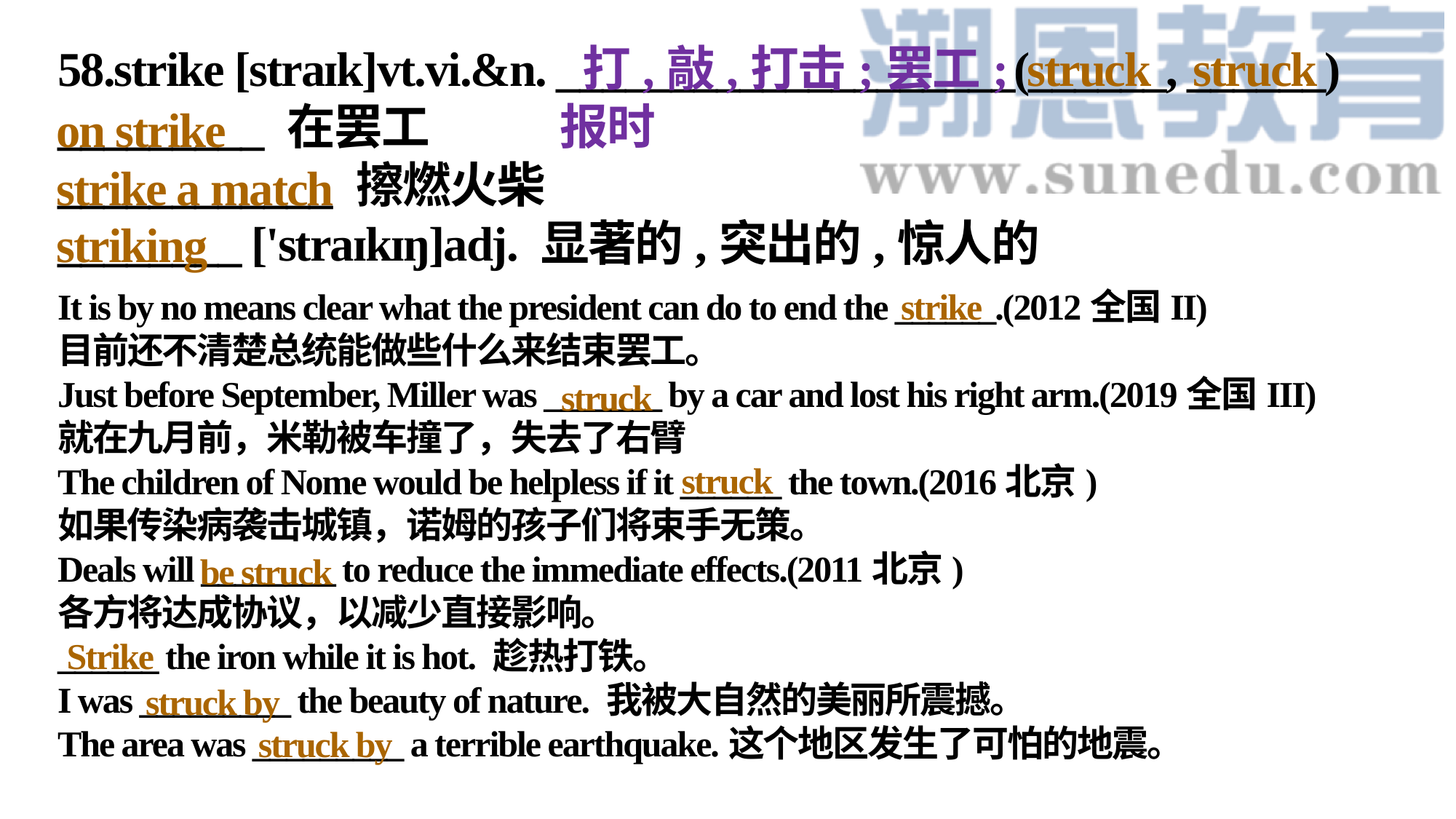

58.strike [straɪk]vt.vi.&n. ____________________(______, ______)
_________ 在罢工
____________ 擦燃火柴
________ ['straɪkɪŋ]adj. 显著的,突出的,惊人的
 打,敲,打击;罢工;报时
 struck    struck
 on strike
 strike a match
 striking
It is by no means clear what the president can do to end the ______.(2012全国II)
目前还不清楚总统能做些什么来结束罢工。
Just before September, Miller was _______ by a car and lost his right arm.(2019全国III)
就在九月前，米勒被车撞了，失去了右臂
The children of Nome would be helpless if it ______ the town.(2016北京)
如果传染病袭击城镇，诺姆的孩子们将束手无策。
Deals will ________ to reduce the immediate effects.(2011北京)
各方将达成协议，以减少直接影响。
______ the iron while it is hot. 趁热打铁。
I was _________ the beauty of nature. 我被大自然的美丽所震撼。
The area was _________ a terrible earthquake.这个地区发生了可怕的地震。

 strike
 struck
 struck
 be struck
 Strike
 struck by
 struck by